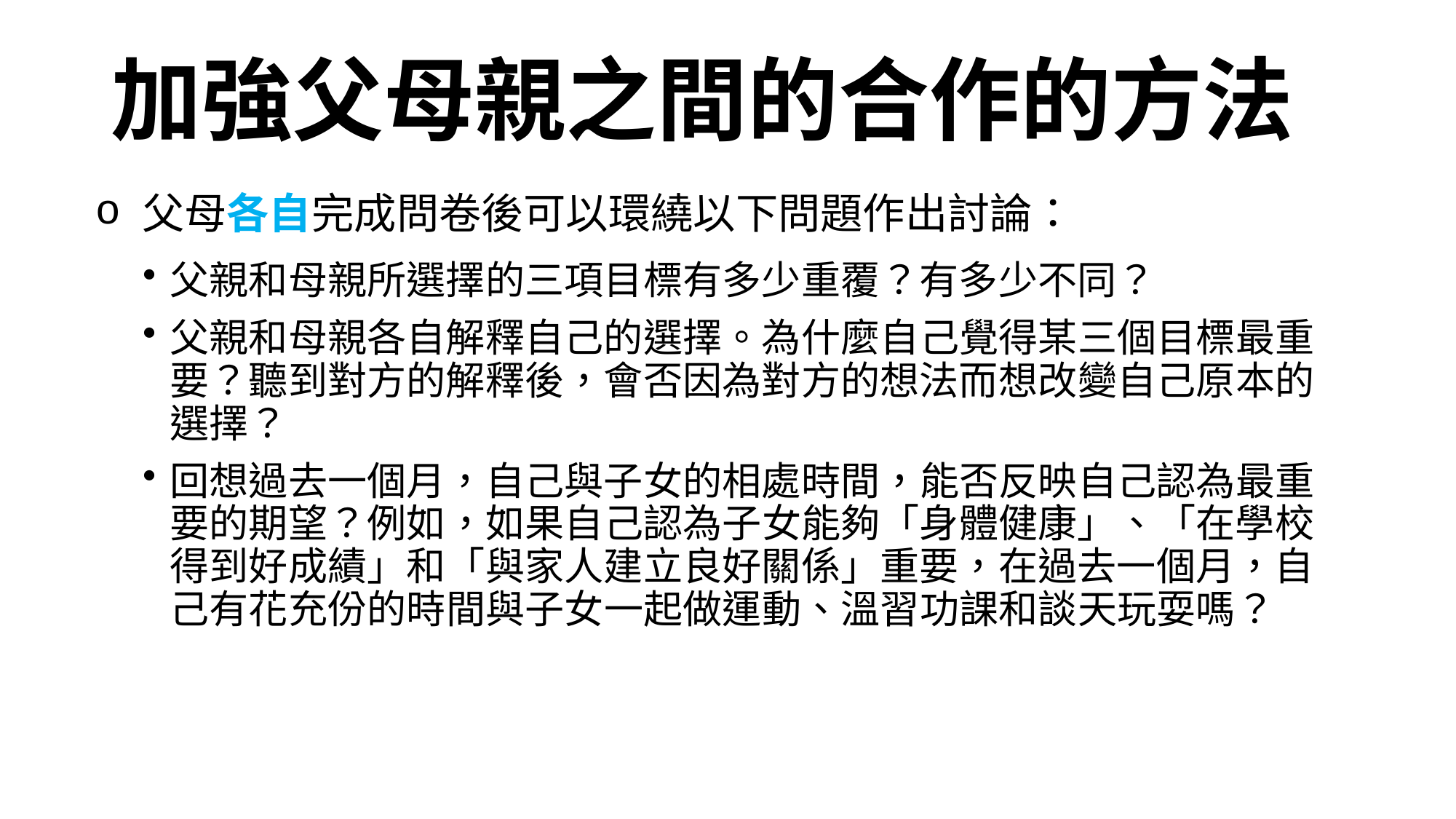

# 加強父母親之間的合作的方法
 父母各自完成問卷後可以環繞以下問題作出討論：
父親和母親所選擇的三項目標有多少重覆？有多少不同？
父親和母親各自解釋自己的選擇。為什麼自己覺得某三個目標最重要？聽到對方的解釋後，會否因為對方的想法而想改變自己原本的選擇？
回想過去一個月，自己與子女的相處時間，能否反映自己認為最重要的期望？例如，如果自己認為子女能夠「身體健康」、「在學校得到好成績」和「與家人建立良好關係」重要，在過去一個月，自己有花充份的時間與子女一起做運動、溫習功課和談天玩耍嗎？